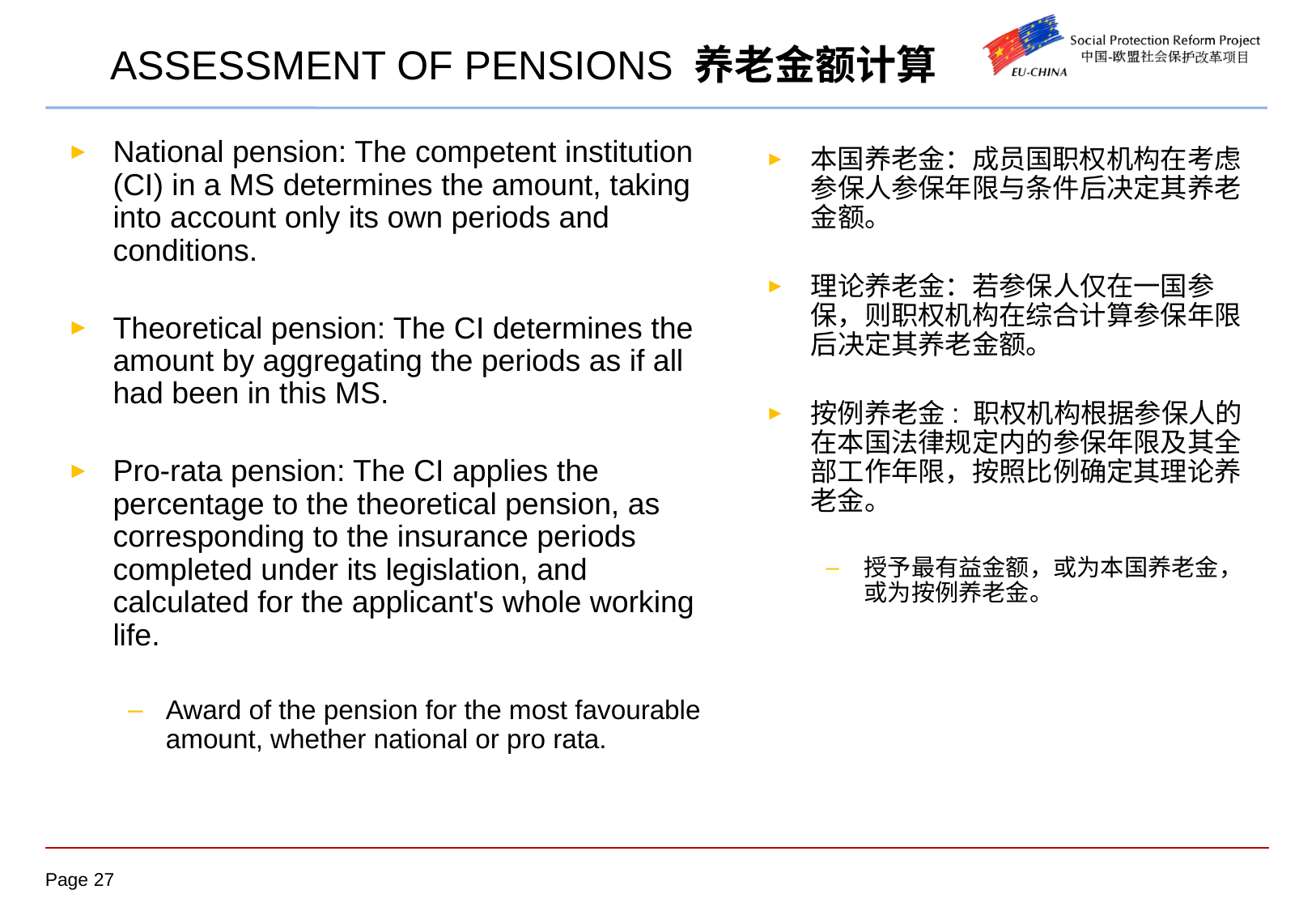

# ASSESSMENT OF PENSIONS 养老金额计算
National pension: The competent institution (CI) in a MS determines the amount, taking into account only its own periods and conditions.

Theoretical pension: The CI determines the amount by aggregating the periods as if all had been in this MS.

Pro-rata pension: The CI applies the percentage to the theoretical pension, as corresponding to the insurance periods completed under its legislation, and calculated for the applicant's whole working life.

Award of the pension for the most favourable amount, whether national or pro rata.
本国养老金：成员国职权机构在考虑参保人参保年限与条件后决定其养老金额。

理论养老金：若参保人仅在一国参保，则职权机构在综合计算参保年限后决定其养老金额。

按例养老金: 职权机构根据参保人的在本国法律规定内的参保年限及其全部工作年限，按照比例确定其理论养老金。

授予最有益金额，或为本国养老金，或为按例养老金。